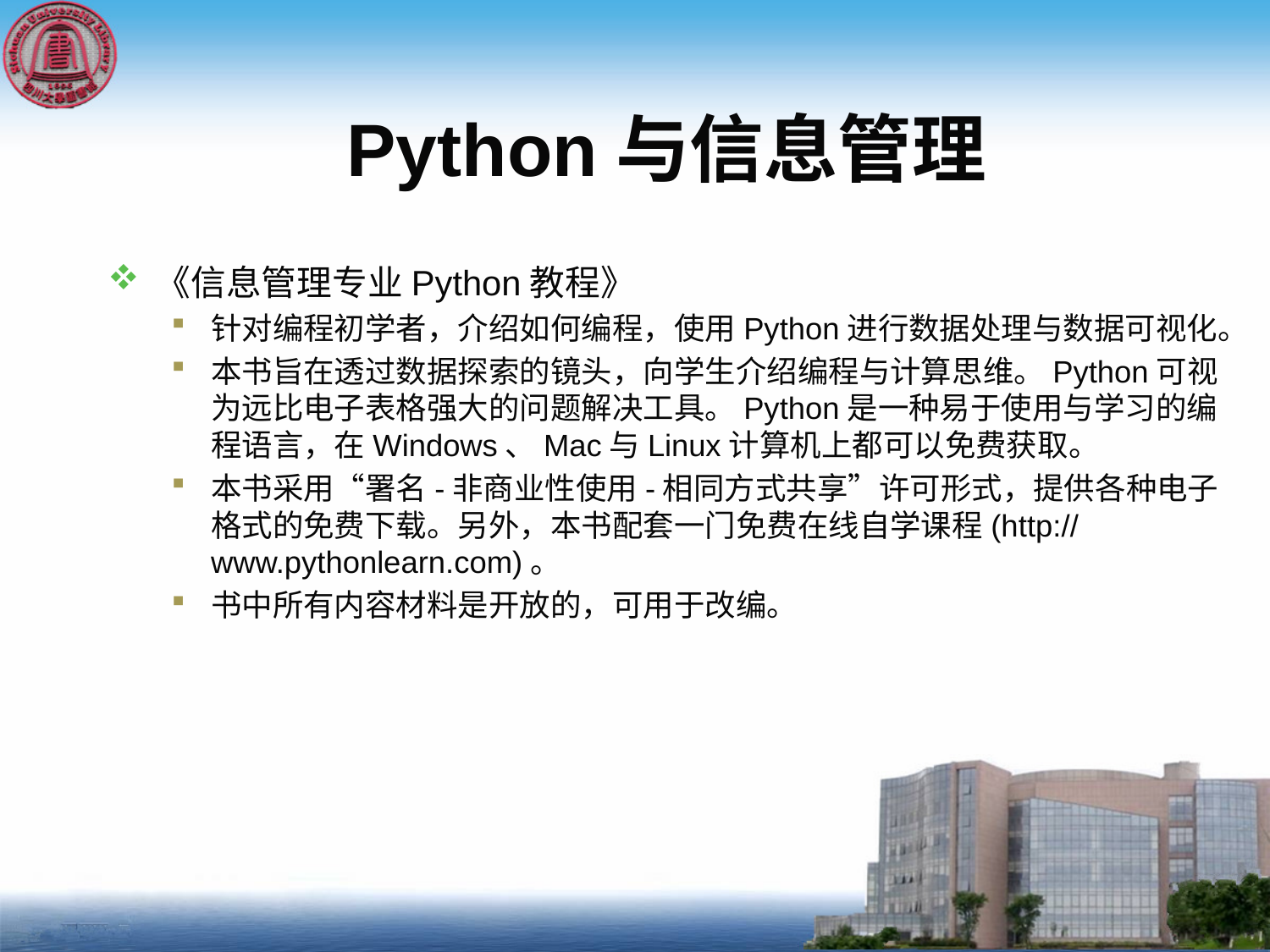

# Python与信息管理
《信息管理专业Python教程》
针对编程初学者，介绍如何编程，使用Python进行数据处理与数据可视化。
本书旨在透过数据探索的镜头，向学生介绍编程与计算思维。Python可视为远比电子表格强大的问题解决工具。Python是一种易于使用与学习的编程语言，在Windows、Mac与Linux计算机上都可以免费获取。
本书采用“署名-非商业性使用-相同方式共享”许可形式，提供各种电子格式的免费下载。另外，本书配套一门免费在线自学课程(http://www.pythonlearn.com)。
书中所有内容材料是开放的，可用于改编。